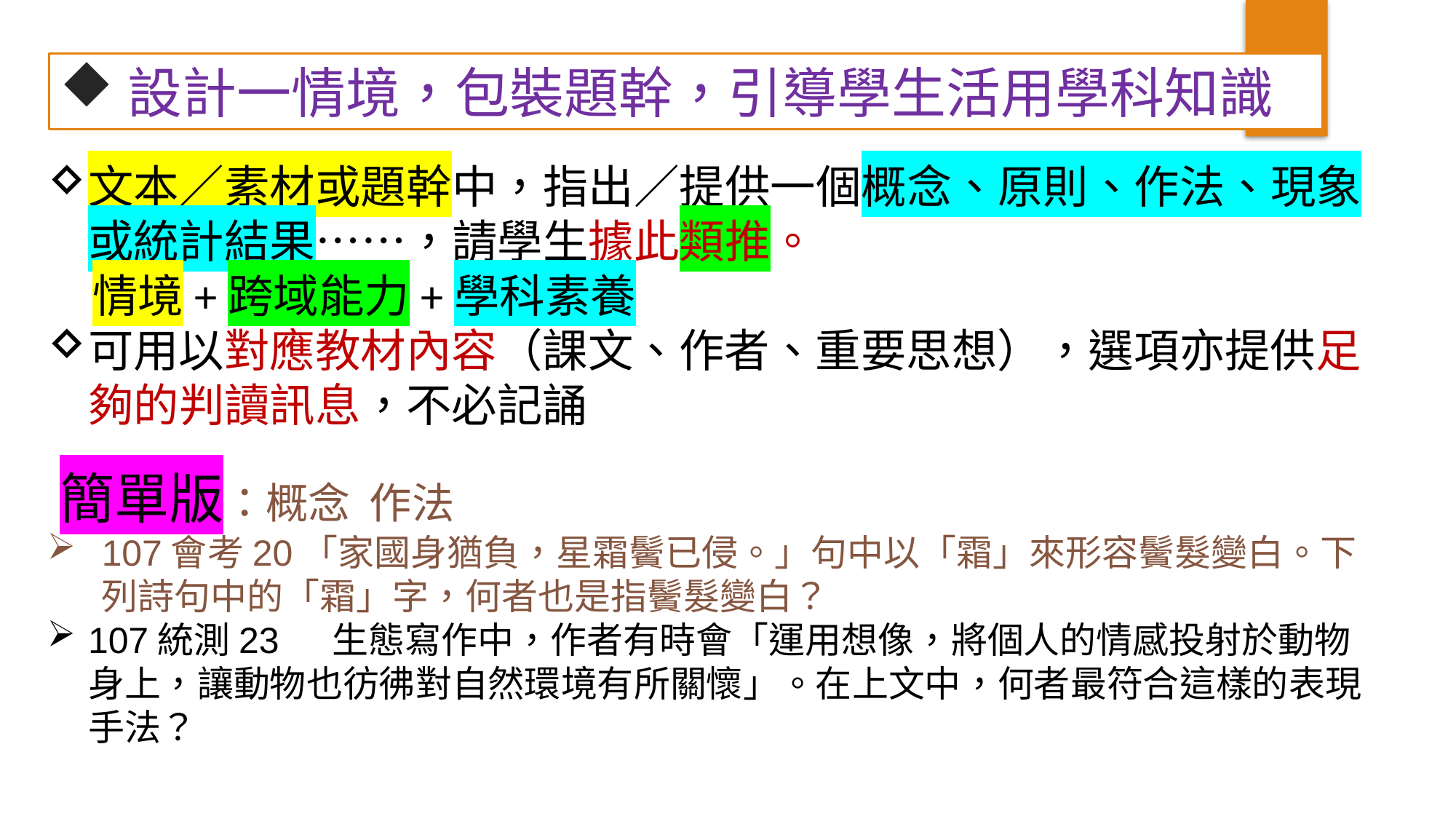

設計一情境，包裝題幹，引導學生活用學科知識
文本／素材或題幹中，指出／提供一個概念、原則、作法、現象或統計結果……，請學生據此類推。
　情境+跨域能力+學科素養
可用以對應教材內容（課文、作者、重要思想），選項亦提供足夠的判讀訊息，不必記誦
 簡單版：概念  作法
107會考20「家國身猶負，星霜鬢已侵。」句中以「霜」來形容鬢髮變白。下列詩句中的「霜」字，何者也是指鬢髮變白？
107統測23　 生態寫作中，作者有時會「運用想像，將個人的情感投射於動物身上，讓動物也彷彿對自然環境有所關懷」。在上文中，何者最符合這樣的表現手法？